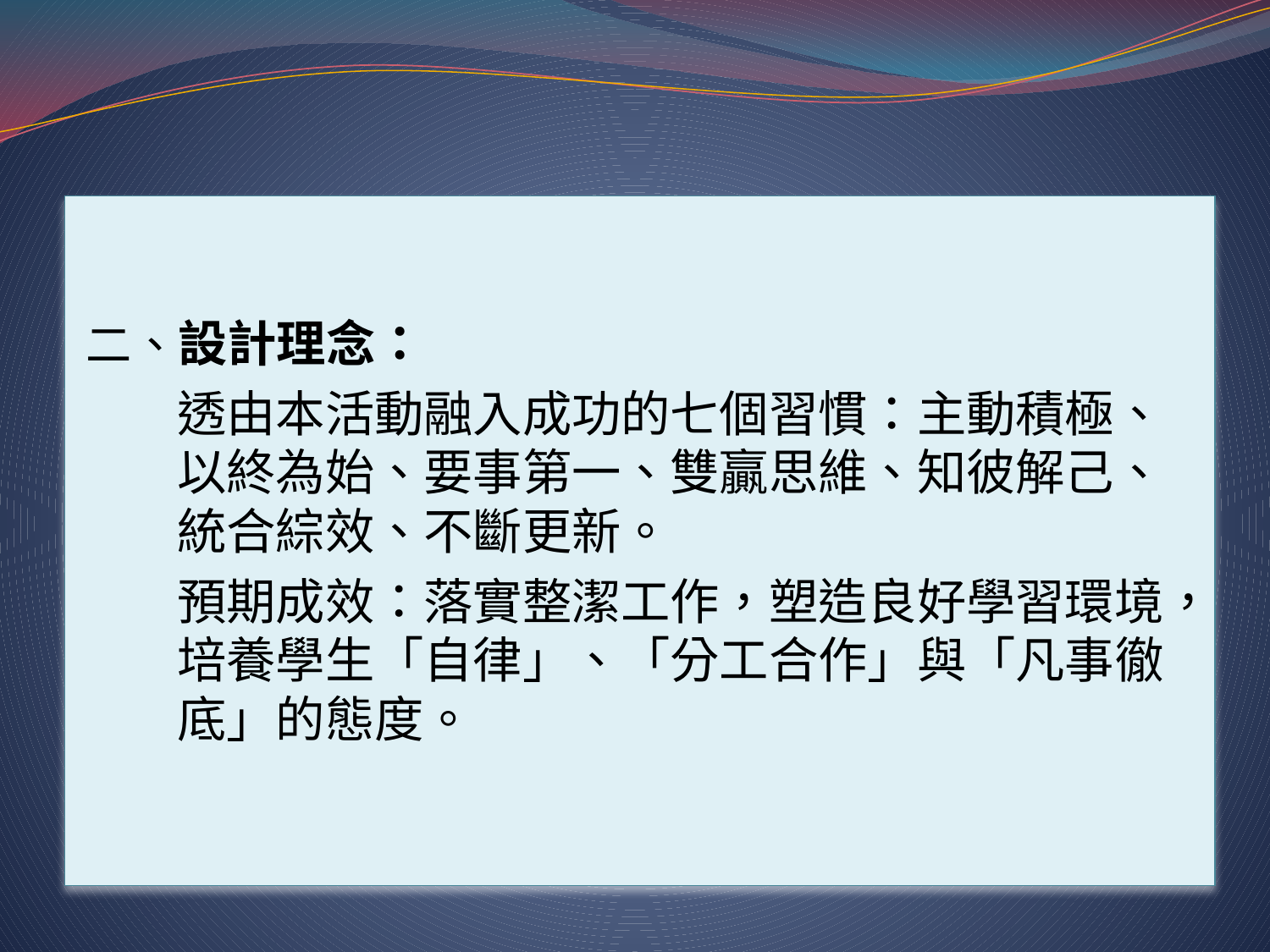

#

 二、設計理念：
透由本活動融入成功的七個習慣：主動積極、以終為始、要事第一、雙贏思維、知彼解己、統合綜效、不斷更新。
預期成效：落實整潔工作，塑造良好學習環境，培養學生「自律」、「分工合作」與「凡事徹底」的態度。